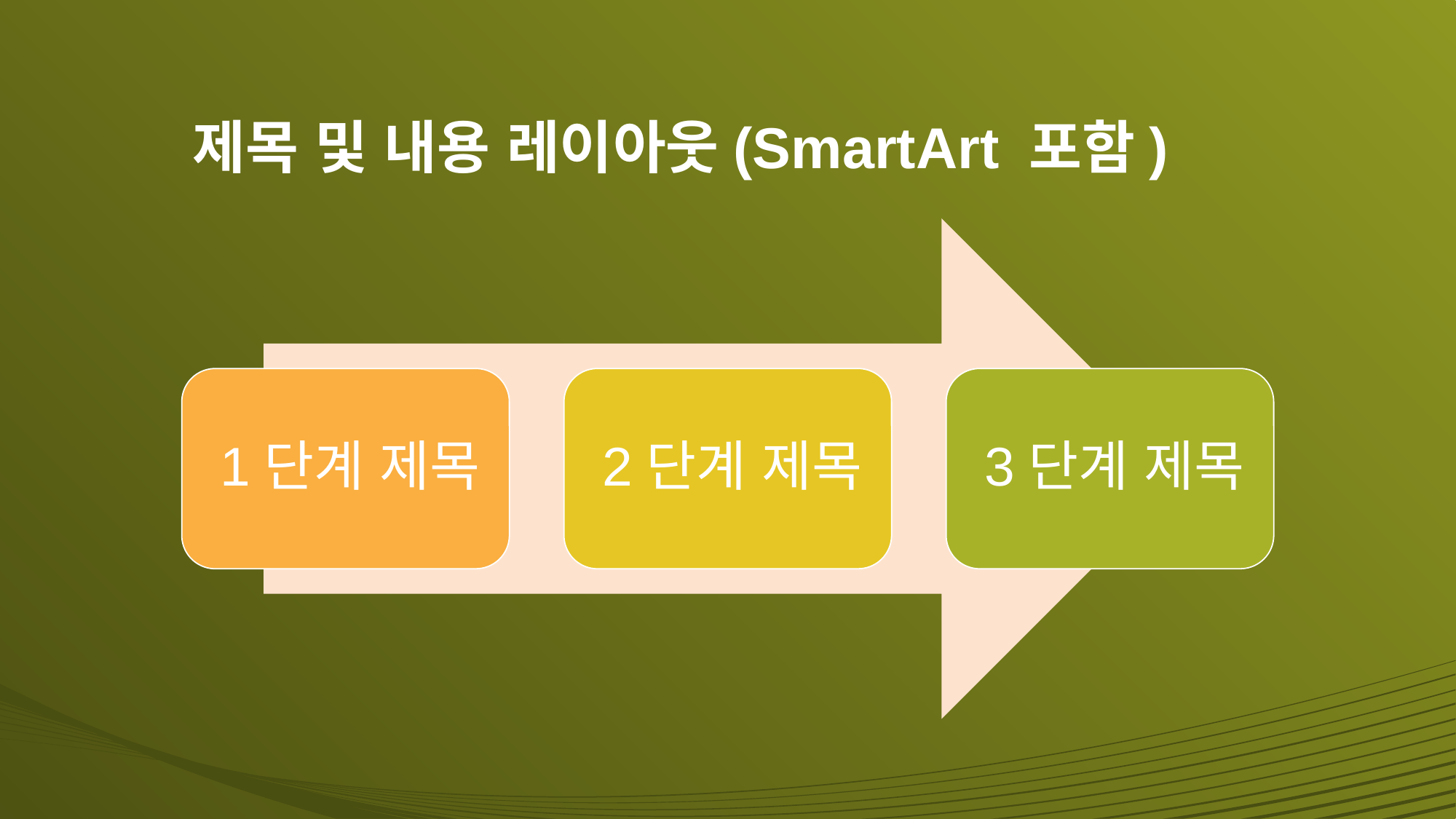

# 제목 및 내용 레이아웃(SmartArt 포함)
1단계 제목
2단계 제목
3단계 제목